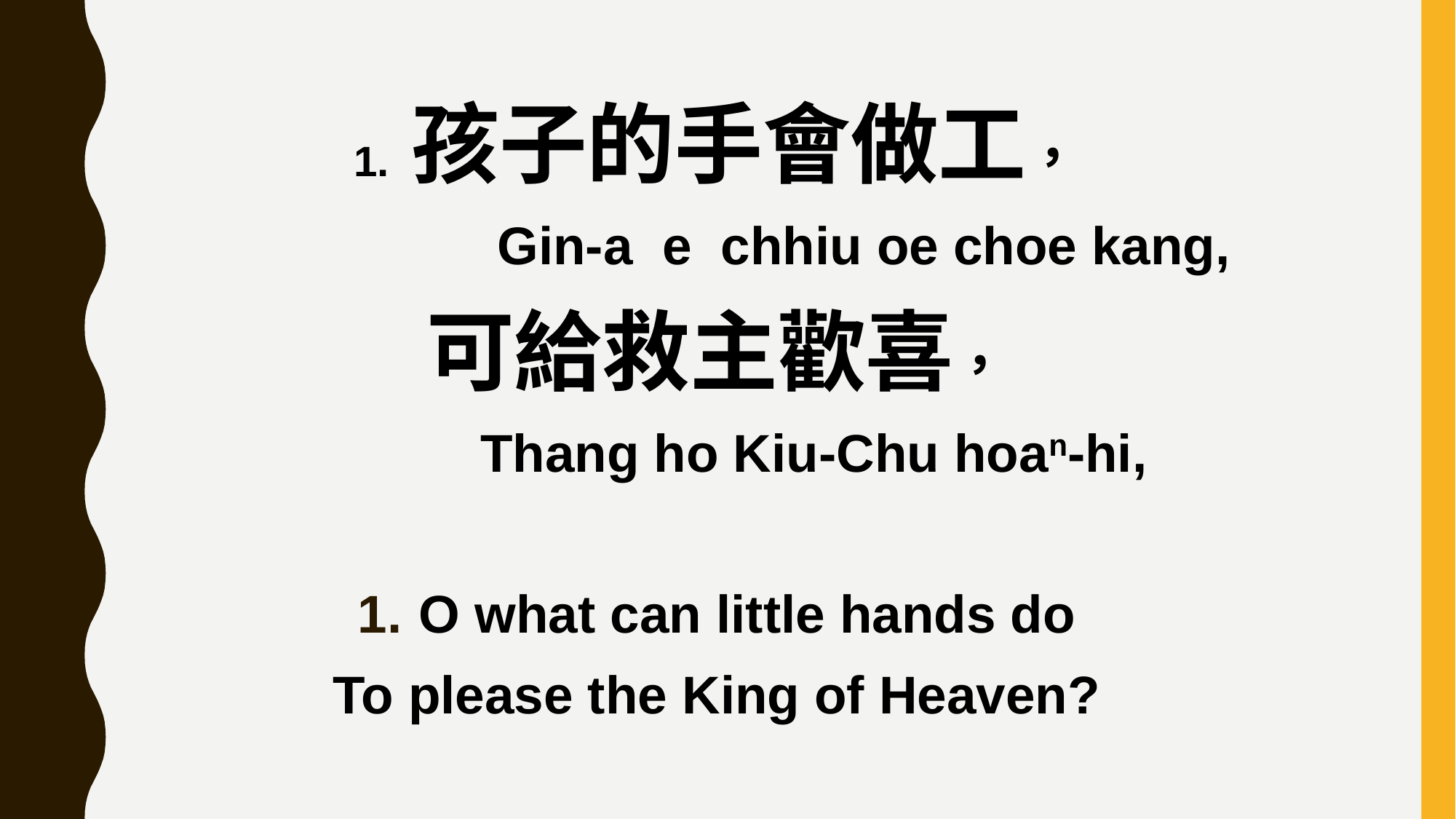

1. 孩子的手會做工，
                          Gin-a  e  chhiu oe choe kang,
可給救主歡喜，
                     Thang ho Kiu-Chu hoan-hi,

O what can little hands do
To please the King of Heaven?